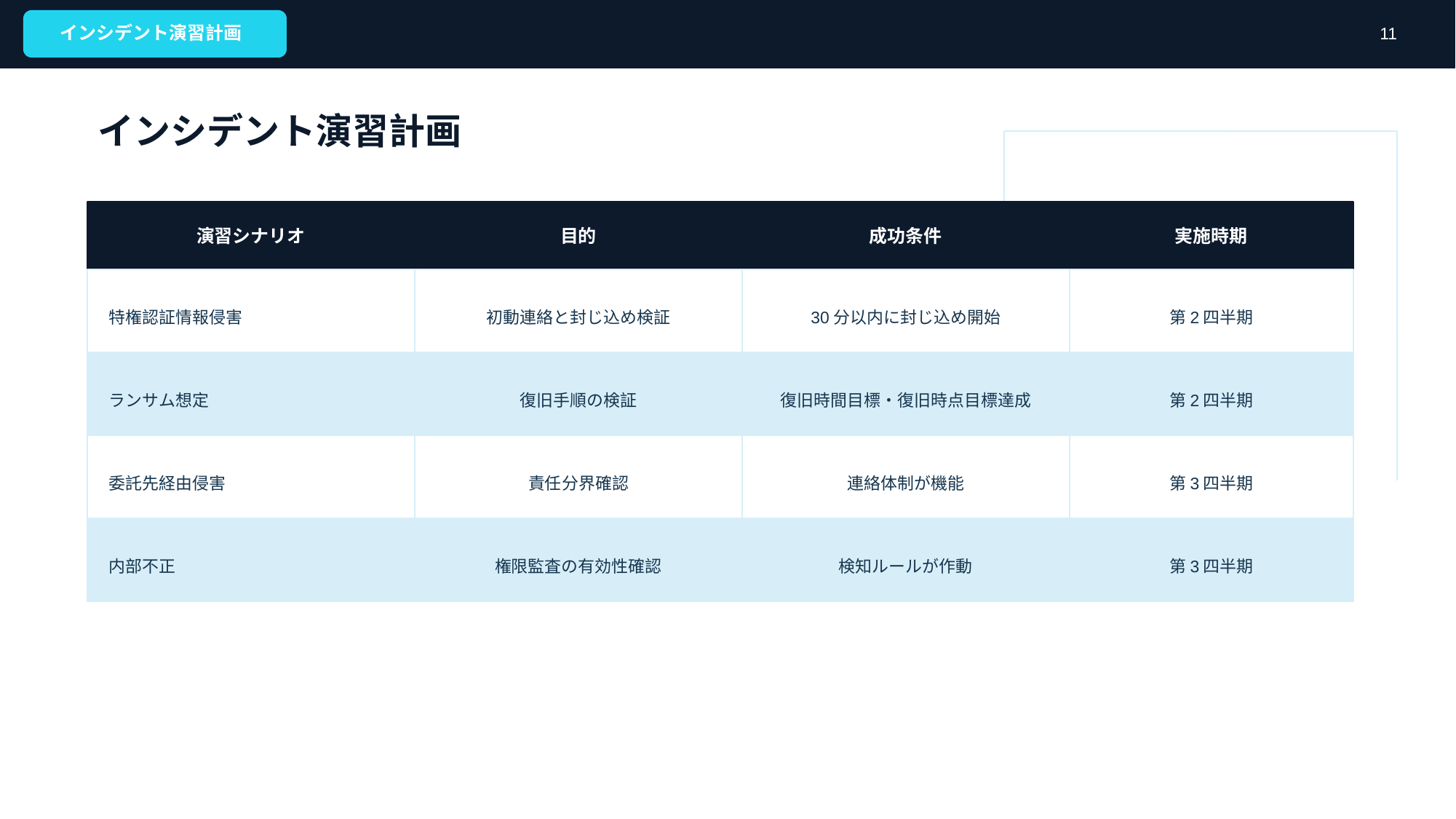

インシデント演習計画
11
インシデント演習計画

演習シナリオ
目的
成功条件
実施時期

特権認証情報侵害
初動連絡と封じ込め検証
30分以内に封じ込め開始
第2四半期

ランサム想定
復旧手順の検証
復旧時間目標・復旧時点目標達成
第2四半期

委託先経由侵害
責任分界確認
連絡体制が機能
第3四半期

内部不正
権限監査の有効性確認
検知ルールが作動
第3四半期